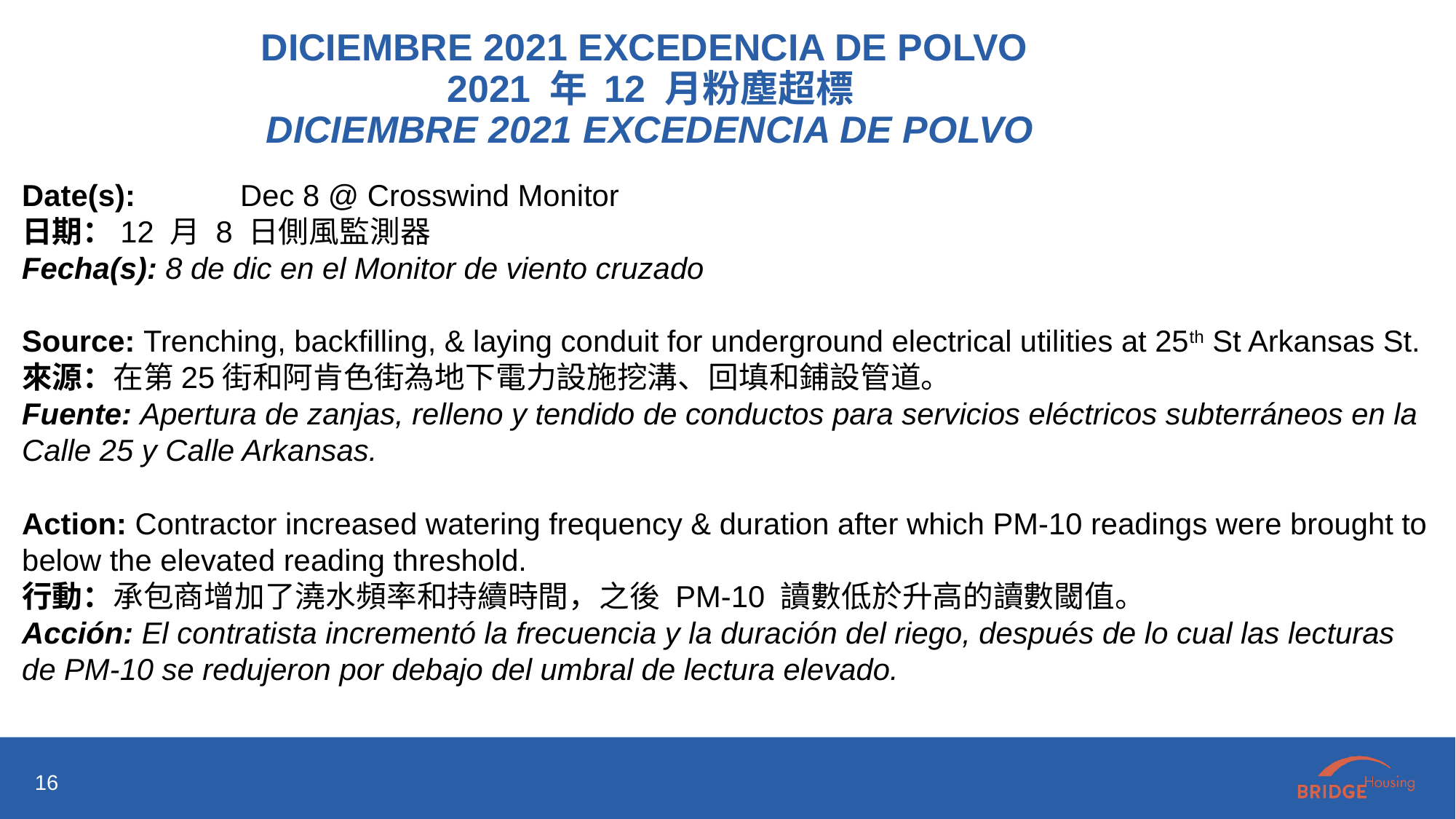

# DICIEMBRE 2021 EXCEDENCIA DE POLVO
2021 年 12 月粉塵超標
DICIEMBRE 2021 EXCEDENCIA DE POLVO
Date(s): 	Dec 8 @ Crosswind Monitor
日期：12 月 8 日側風監測器
Fecha(s): 8 de dic en el Monitor de viento cruzado

Source: Trenching, backfilling, & laying conduit for underground electrical utilities at 25th St Arkansas St.
來源：在第25街和阿肯色街為地下電力設施挖溝、回填和鋪設管道。
Fuente: Apertura de zanjas, relleno y tendido de conductos para servicios eléctricos subterráneos en la Calle 25 y Calle Arkansas.
Action: Contractor increased watering frequency & duration after which PM-10 readings were brought to below the elevated reading threshold.
行動：承包商增加了澆水頻率和持續時間，之後 PM-10 讀數低於升高的讀數閾值。
Acción: El contratista incrementó la frecuencia y la duración del riego, después de lo cual las lecturas de PM-10 se redujeron por debajo del umbral de lectura elevado.